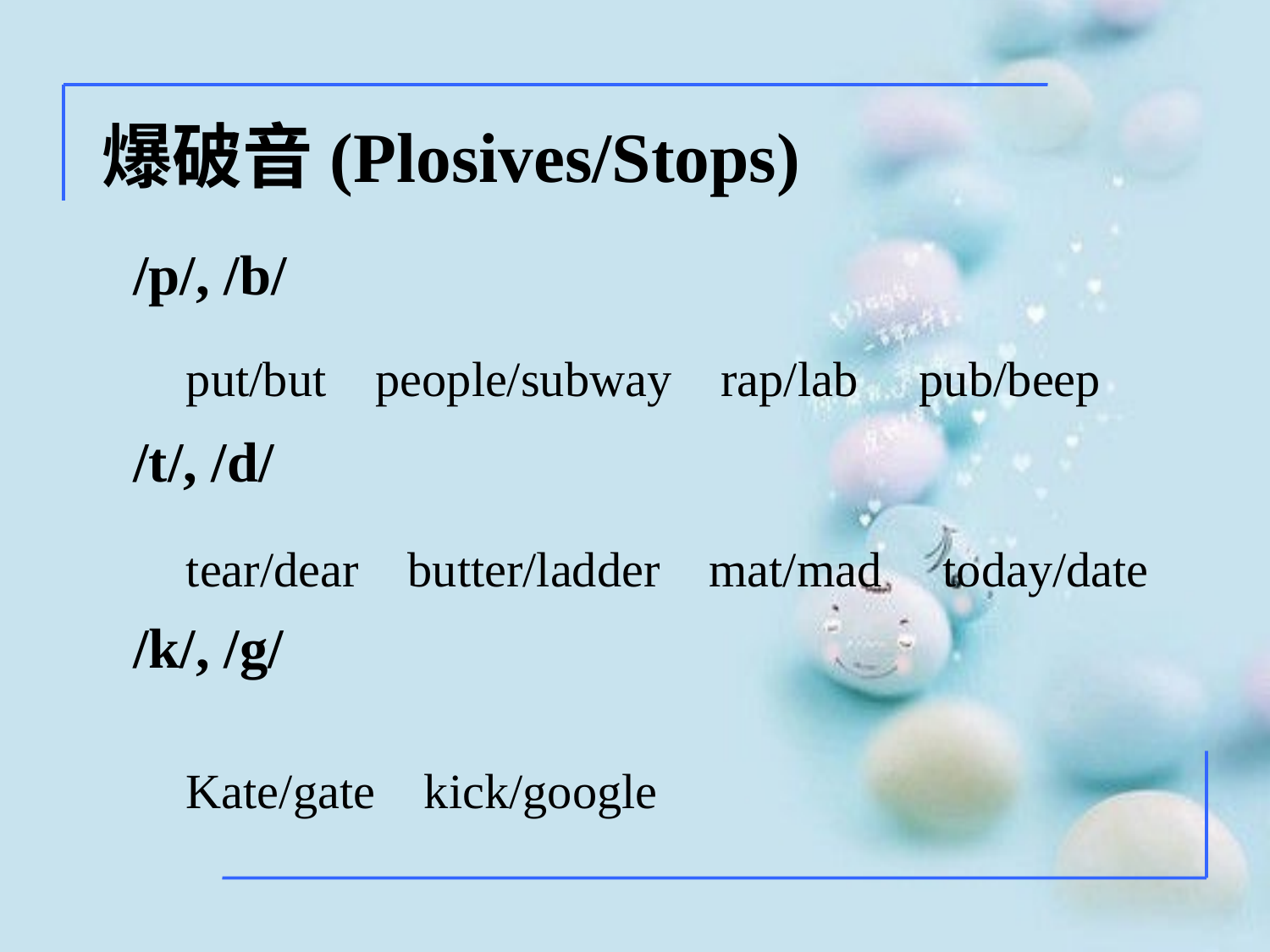

爆破音(Plosives/Stops)
/p/, /b/

/t/, /d/

/k/, /g/
put/but    people/subway    rap/lab     pub/beep
tear/dear    butter/ladder    mat/mad     today/date

Kate/gate    kick/google